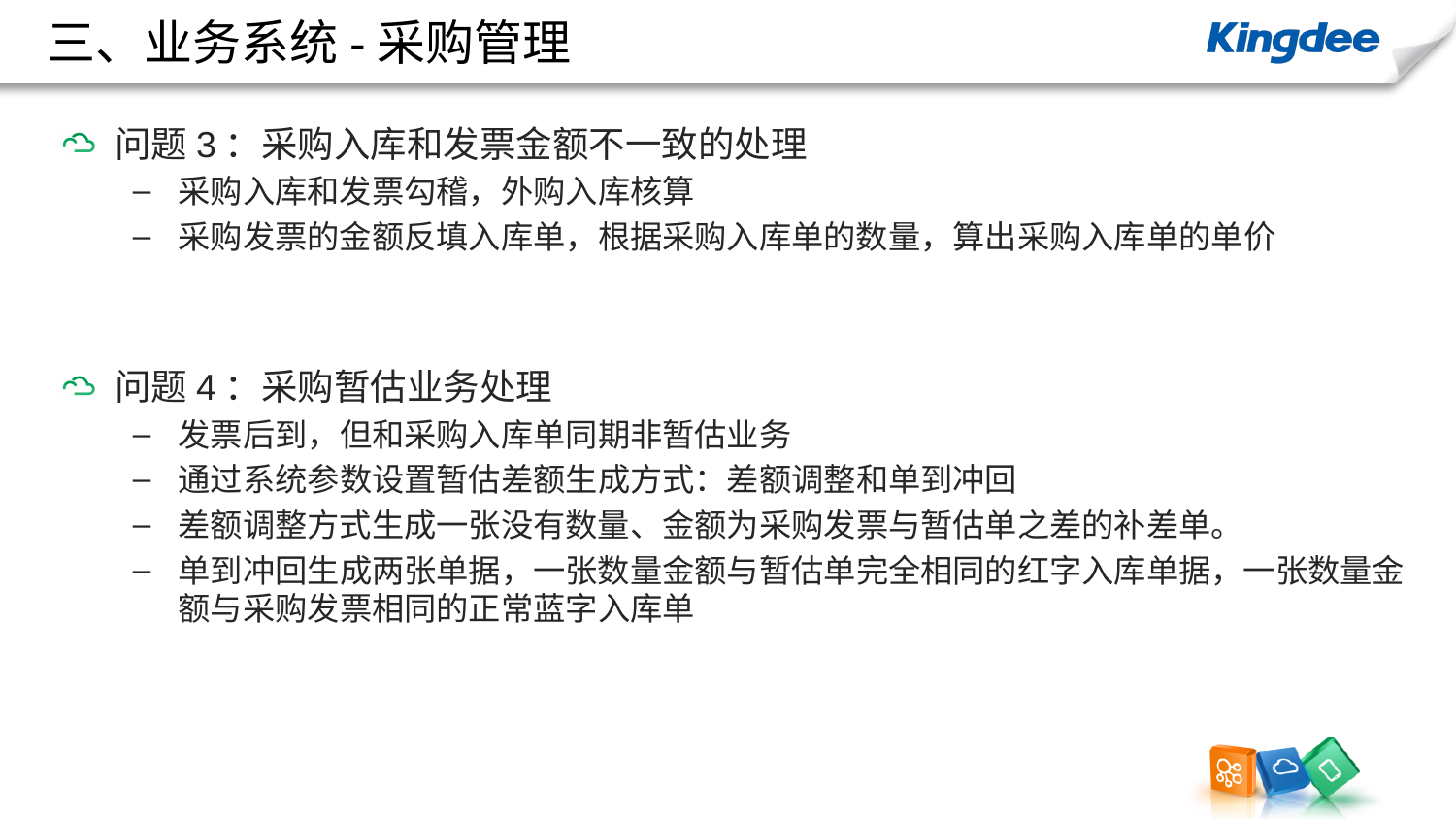

三、业务系统-采购管理
问题3：采购入库和发票金额不一致的处理
采购入库和发票勾稽，外购入库核算
采购发票的金额反填入库单，根据采购入库单的数量，算出采购入库单的单价

问题4：采购暂估业务处理
发票后到，但和采购入库单同期非暂估业务
通过系统参数设置暂估差额生成方式：差额调整和单到冲回
差额调整方式生成一张没有数量、金额为采购发票与暂估单之差的补差单。
单到冲回生成两张单据，一张数量金额与暂估单完全相同的红字入库单据，一张数量金额与采购发票相同的正常蓝字入库单